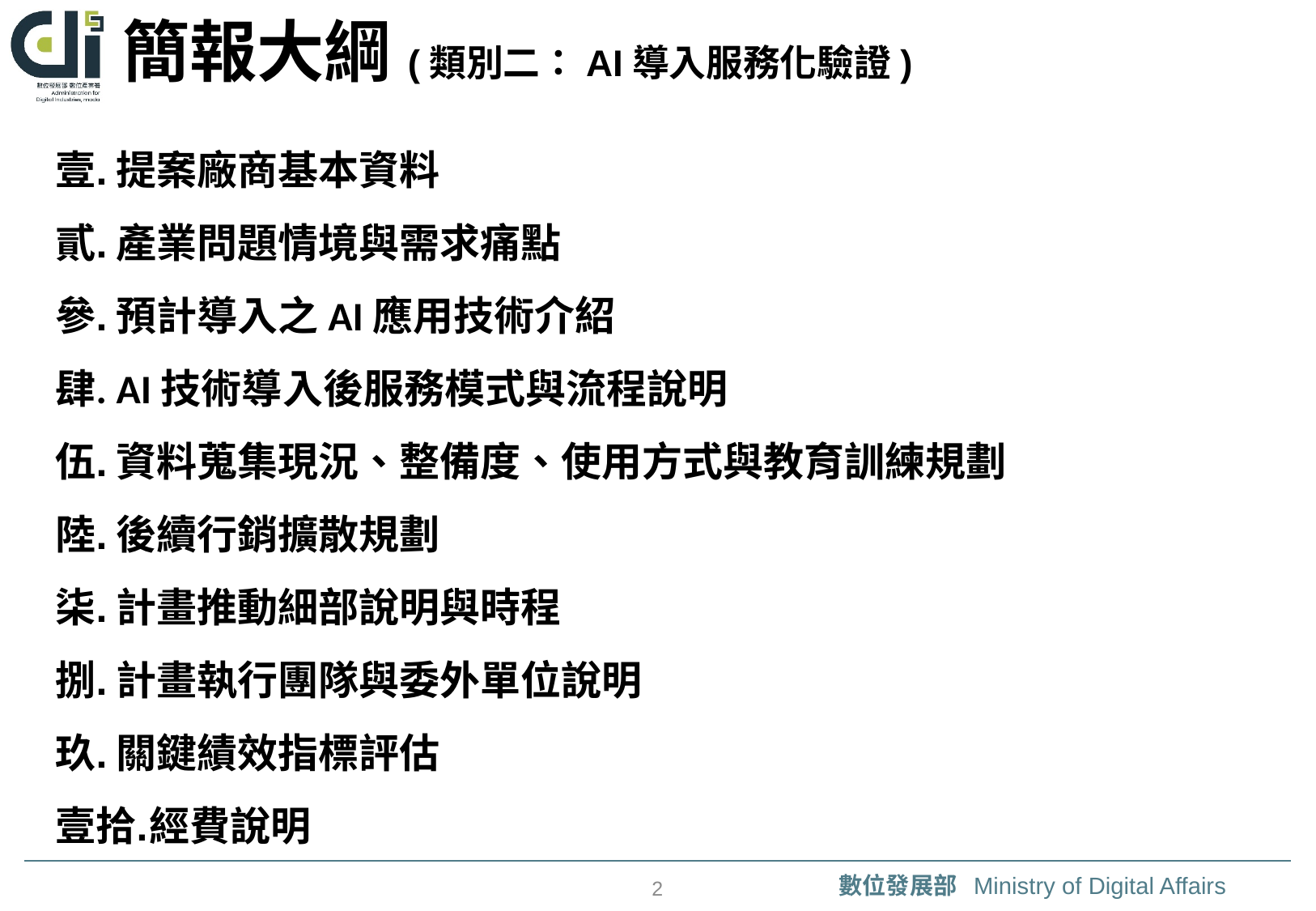

# 簡報大綱(類別二：AI導入服務化驗證)
提案廠商基本資料
產業問題情境與需求痛點
預計導入之AI應用技術介紹
AI技術導入後服務模式與流程說明
資料蒐集現況、整備度、使用方式與教育訓練規劃
後續行銷擴散規劃
計畫推動細部說明與時程
計畫執行團隊與委外單位說明
關鍵績效指標評估
經費說明
2